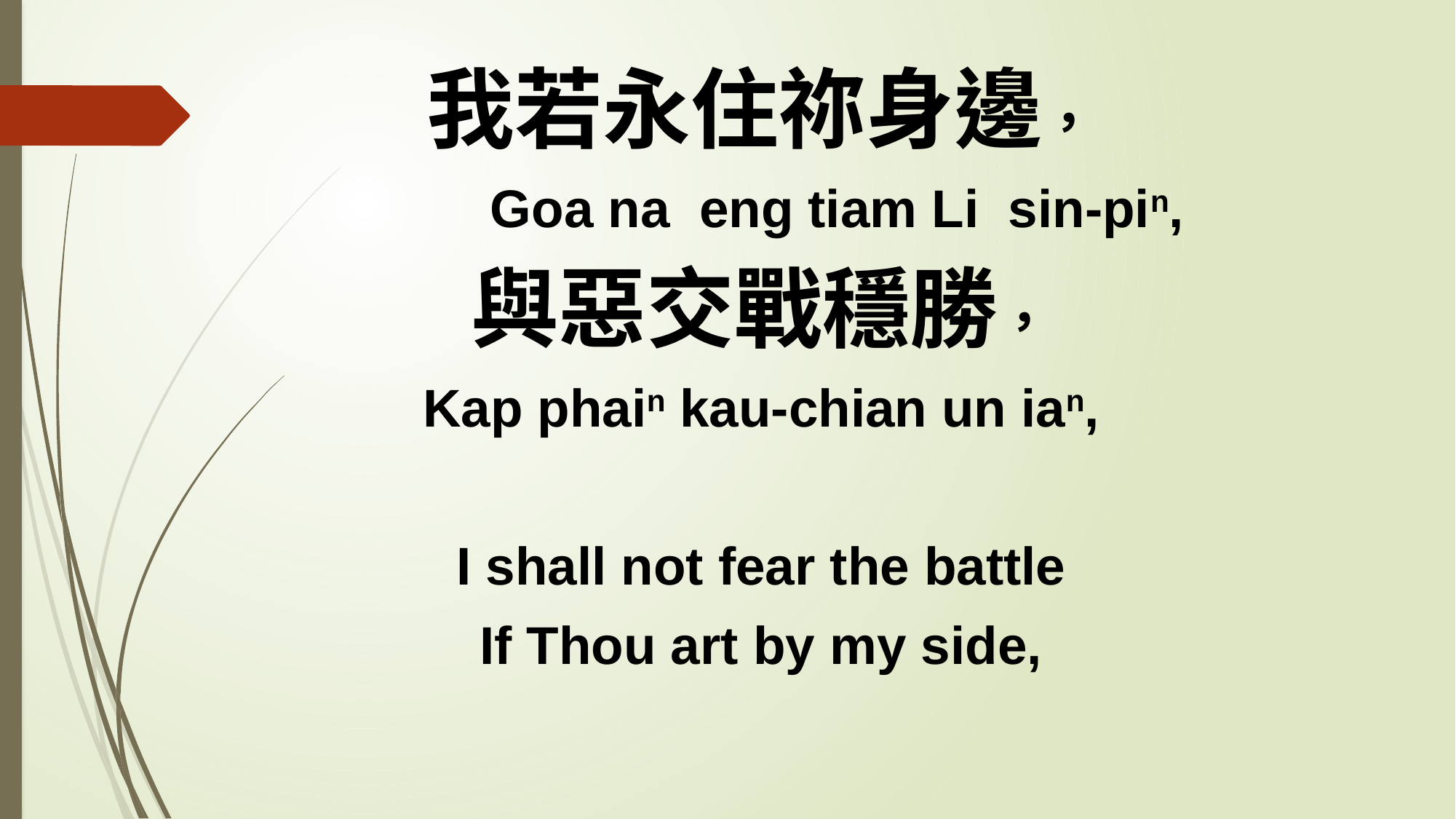

我若永住祢身邊，
                 Goa na  eng tiam Li  sin-pin,
與惡交戰穩勝，
Kap phain kau-chian un ian,

I shall not fear the battle
If Thou art by my side,